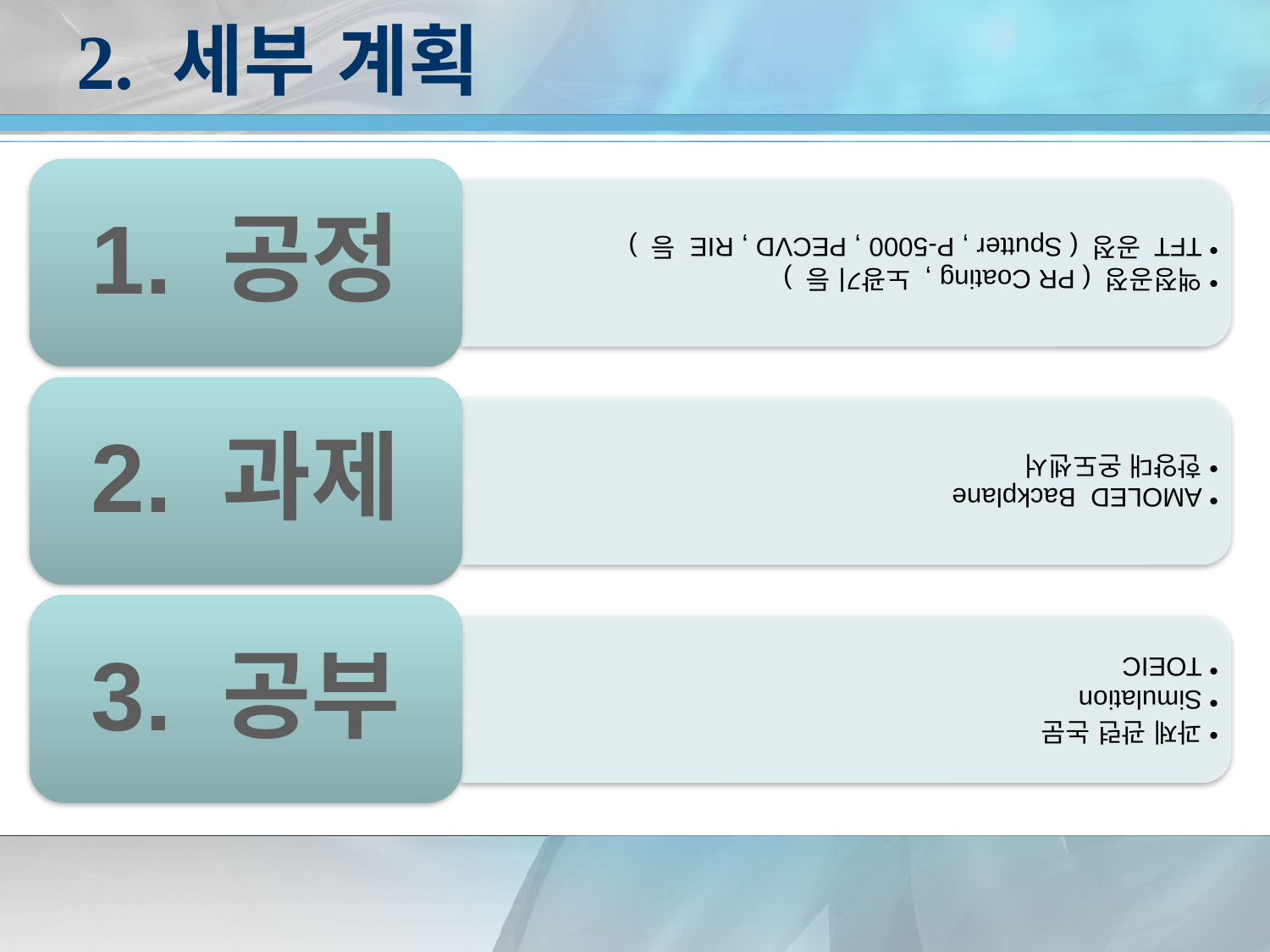

# 2. 세부 계획
액정공정 ( PR Coating , 노광기 등 )
TFT 공정 ( Sputter , P-5000 , PECVD , RIE 등 )
1. 공정
AMOLED  Backplane
한양대 온도센서
2. 과제
과제 관련 논문
Simulation
TOEIC
3. 공부